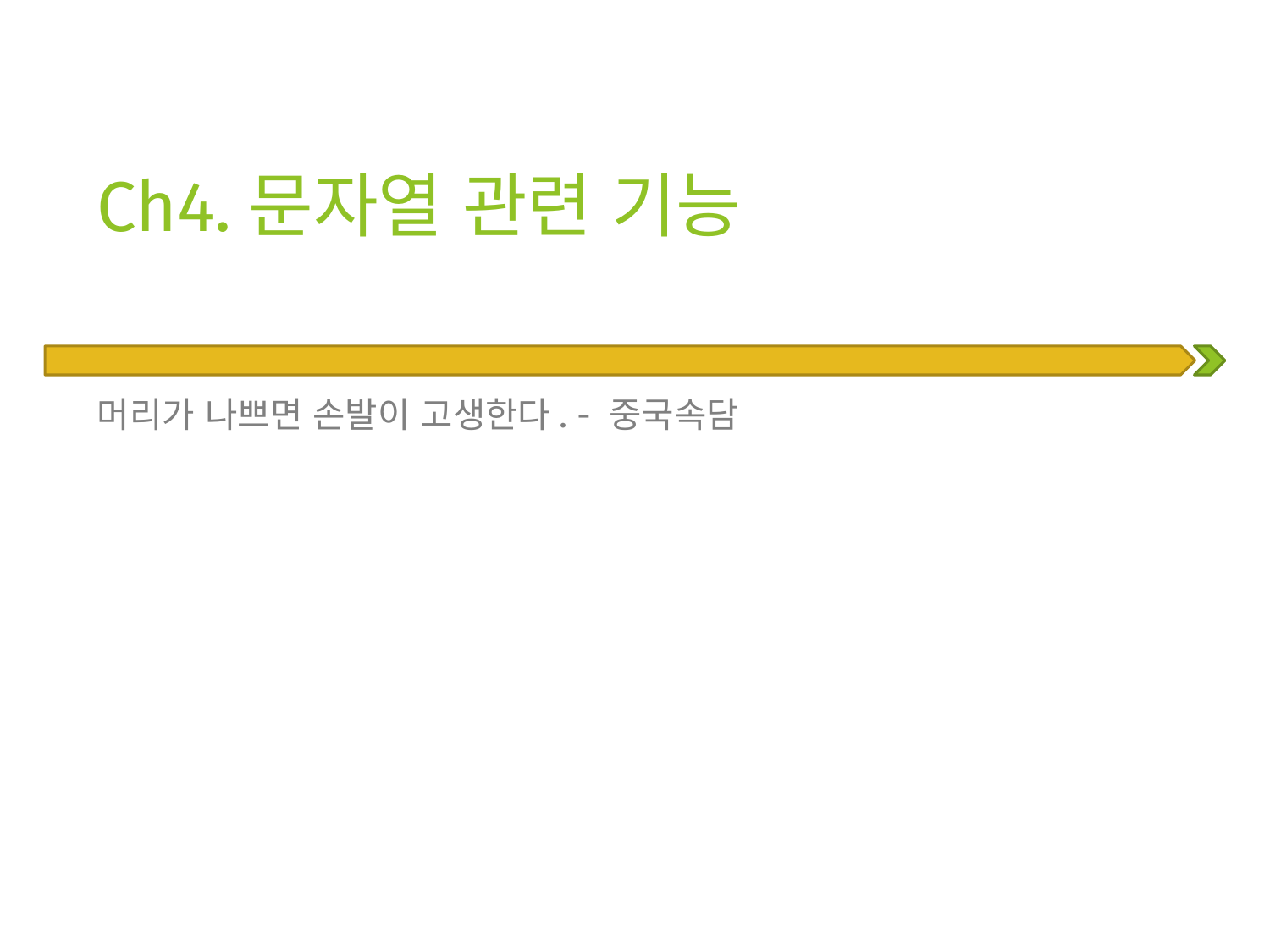

# Ch4.문자열 관련 기능
머리가 나쁘면 손발이 고생한다. - 중국속담